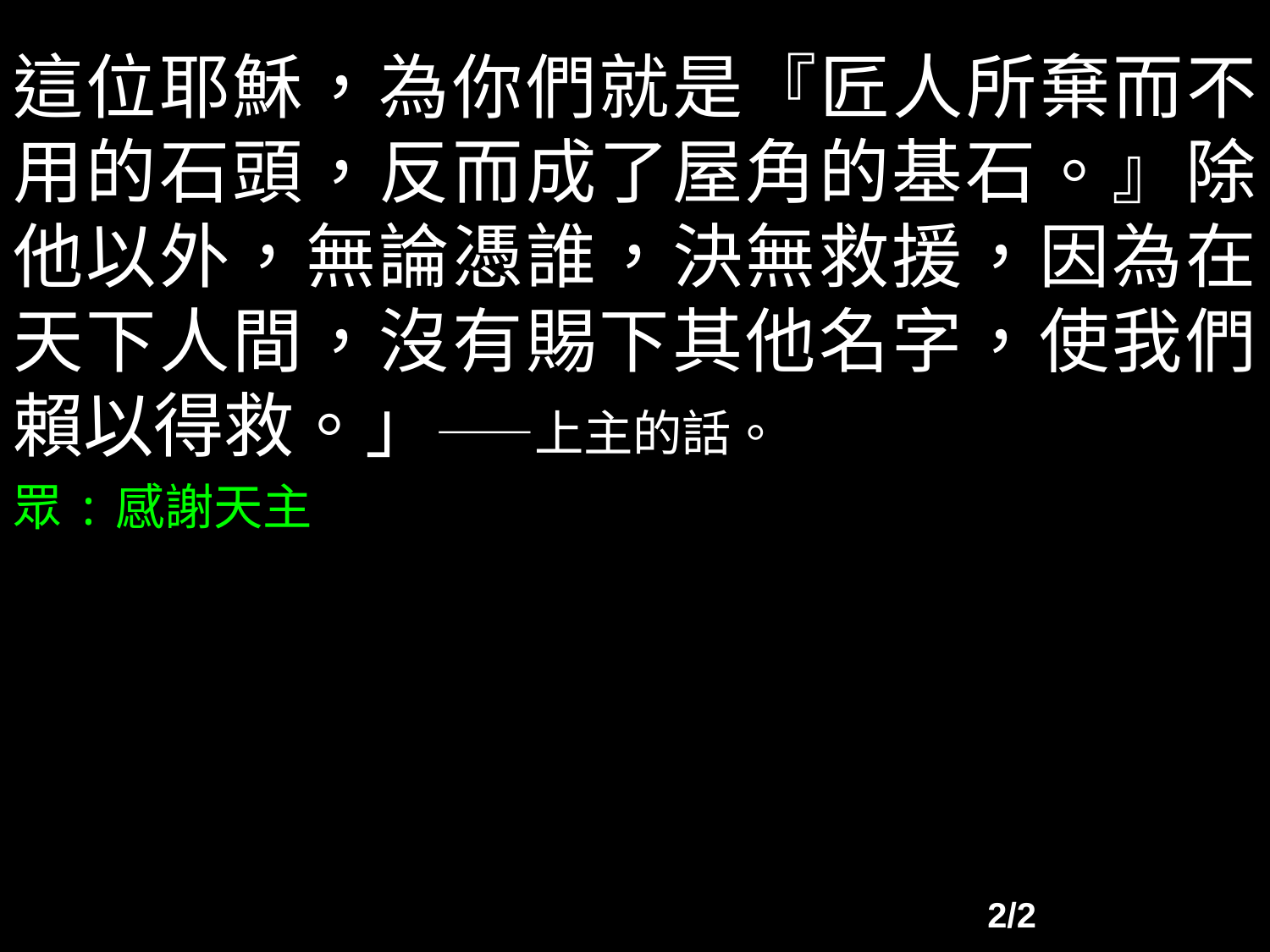

這位耶穌，為你們就是『匠人所棄而不用的石頭，反而成了屋角的基石。』除他以外，無論憑誰，決無救援，因為在天下人間，沒有賜下其他名字，使我們賴以得救。」——上主的話。
眾:感謝天主

2/2